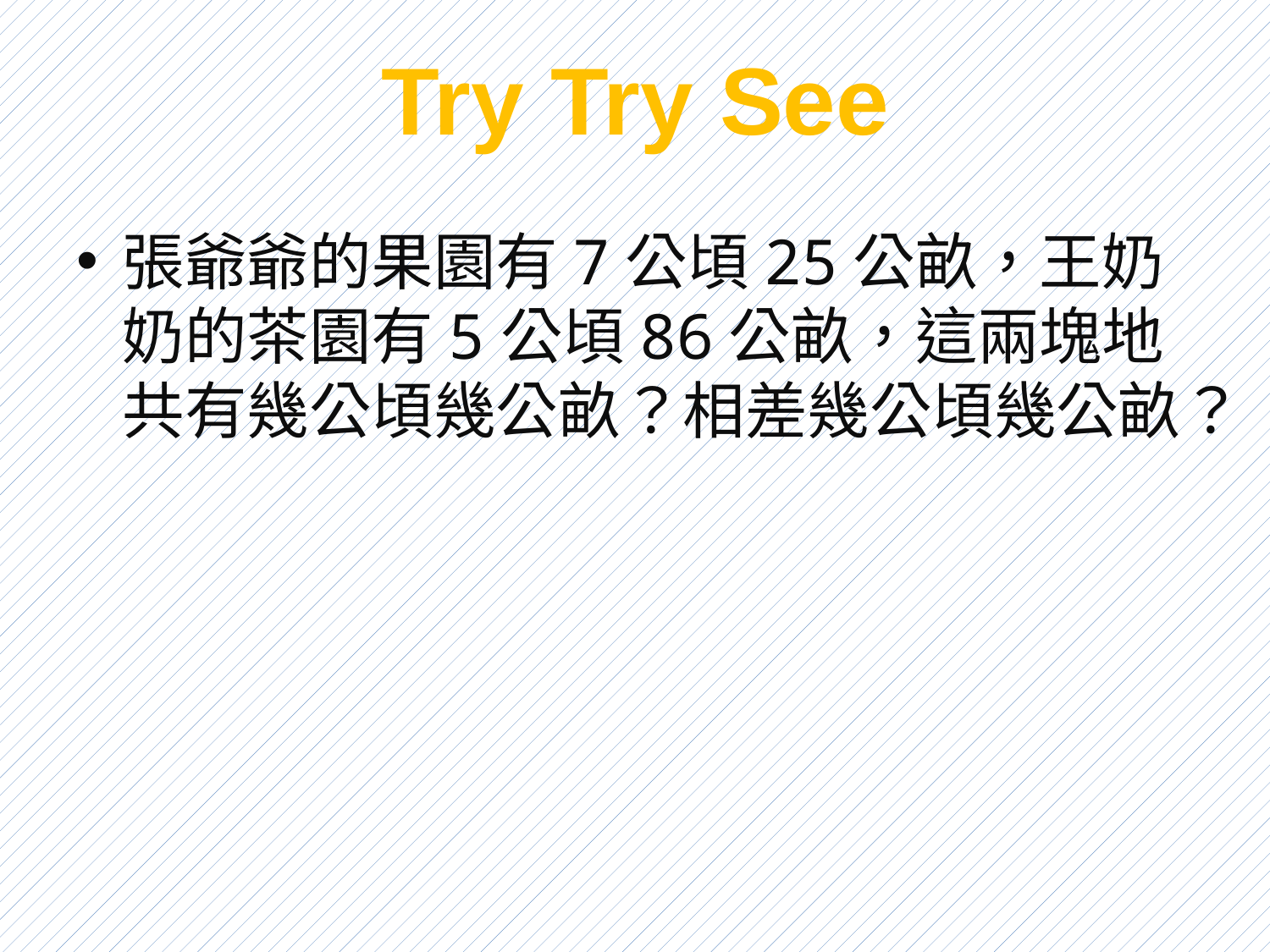

# Try Try See
張爺爺的果園有7公頃25公畝，王奶奶的茶園有5公頃86公畝，這兩塊地共有幾公頃幾公畝？相差幾公頃幾公畝？